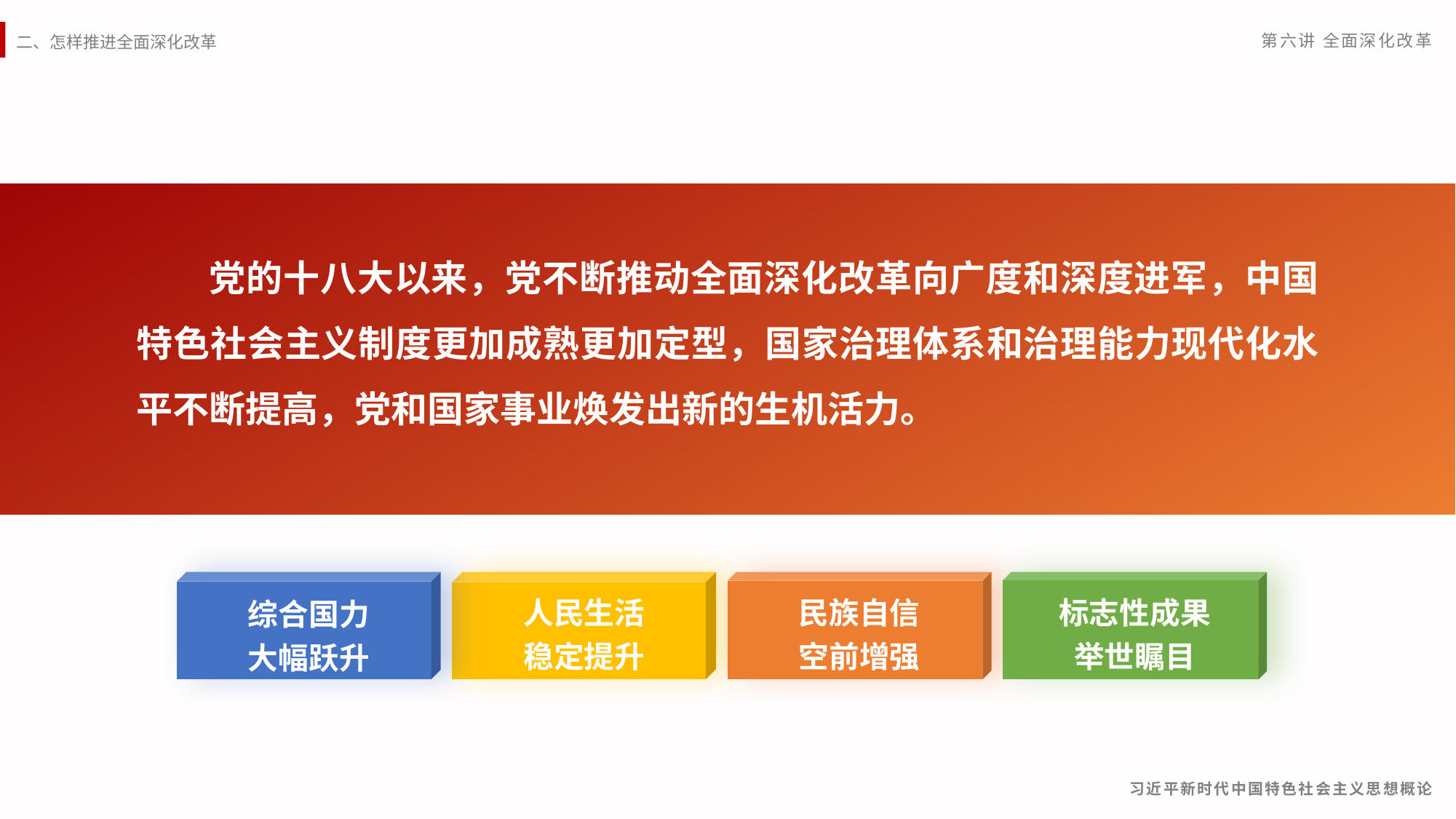

党的十八大以来，党不断推动全面深化改革向广度和深度进军，中国特色社会主义制度更加成熟更加定型，国家治理体系和治理能力现代化水平不断提高，党和国家事业焕发出新的生机活力。

综合国力
大幅跃升

人民生活
稳定提升

民族自信
空前增强

标志性成果
举世瞩目